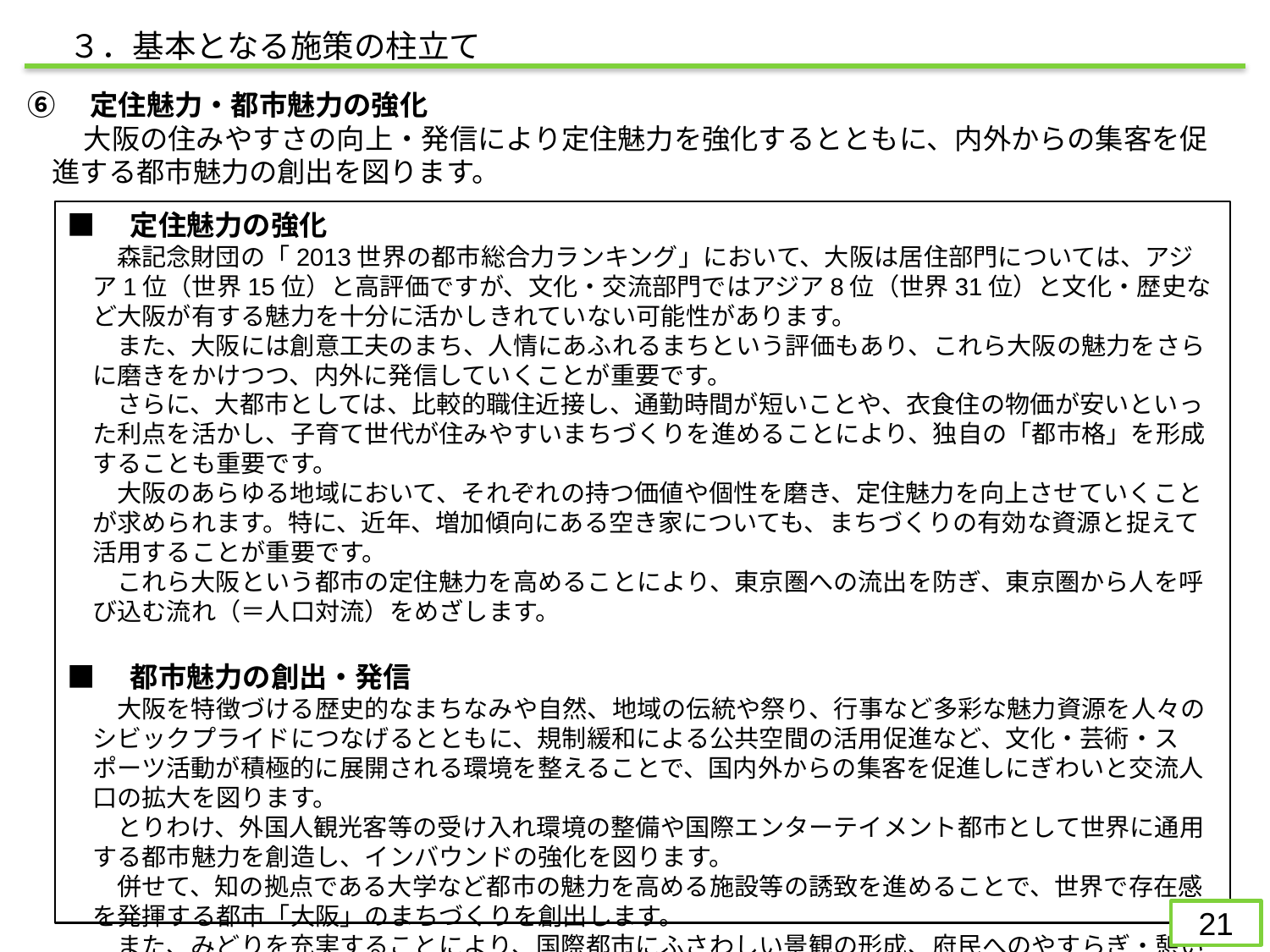

３．基本となる施策の柱立て
⑥　定住魅力・都市魅力の強化
　　大阪の住みやすさの向上・発信により定住魅力を強化するとともに、内外からの集客を促進する都市魅力の創出を図ります。
■　定住魅力の強化
　　森記念財団の「2013世界の都市総合力ランキング」において、大阪は居住部門については、アジア1位（世界15位）と高評価ですが、文化・交流部門ではアジア8位（世界31位）と文化・歴史など大阪が有する魅力を十分に活かしきれていない可能性があります。
　　また、大阪には創意工夫のまち、人情にあふれるまちという評価もあり、これら大阪の魅力をさらに磨きをかけつつ、内外に発信していくことが重要です。
　　さらに、大都市としては、比較的職住近接し、通勤時間が短いことや、衣食住の物価が安いといった利点を活かし、子育て世代が住みやすいまちづくりを進めることにより、独自の「都市格」を形成することも重要です。
　　大阪のあらゆる地域において、それぞれの持つ価値や個性を磨き、定住魅力を向上させていくことが求められます。特に、近年、増加傾向にある空き家についても、まちづくりの有効な資源と捉えて活用することが重要です。
　　これら大阪という都市の定住魅力を高めることにより、東京圏への流出を防ぎ、東京圏から人を呼び込む流れ（＝人口対流）をめざします。

■　都市魅力の創出・発信
　　大阪を特徴づける歴史的なまちなみや自然、地域の伝統や祭り、行事など多彩な魅力資源を人々のシビックプライドにつなげるとともに、規制緩和による公共空間の活用促進など、文化・芸術・スポーツ活動が積極的に展開される環境を整えることで、国内外からの集客を促進しにぎわいと交流人口の拡大を図ります。
　　とりわけ、外国人観光客等の受け入れ環境の整備や国際エンターテイメント都市として世界に通用する都市魅力を創造し、インバウンドの強化を図ります。
　　併せて、知の拠点である大学など都市の魅力を高める施設等の誘致を進めることで、世界で存在感を発揮する都市「大阪」のまちづくりを創出します。
　　また、みどりを充実することにより、国際都市にふさわしい景観の形成、府民へのやすらぎ・憩い空間の提供します。
　　こうした都市魅力の創出・発信を通じて、大阪のイメージアップを図ります。

21